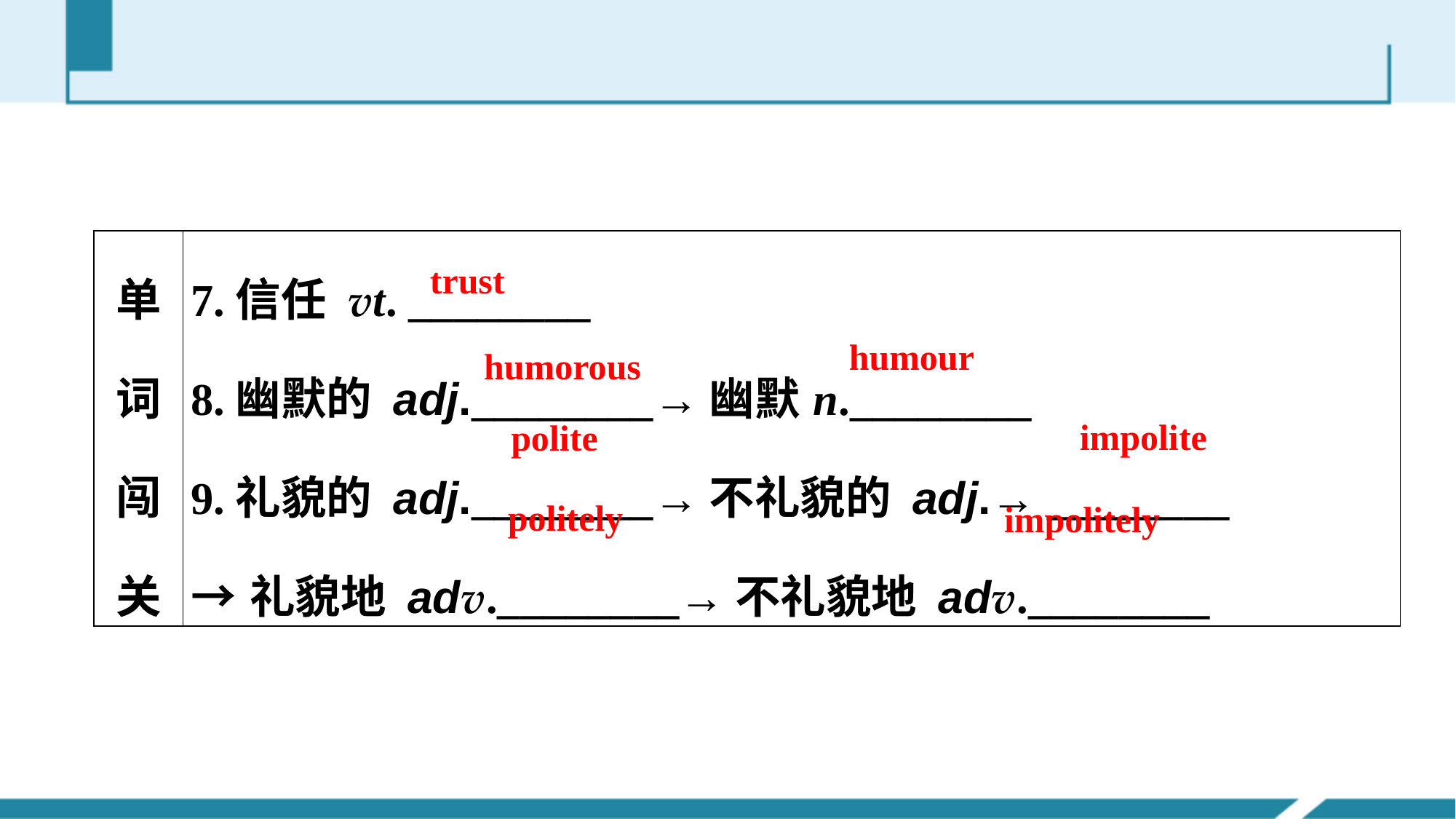

| 单词闯关 | 7.信任 vt. \_\_\_\_\_\_\_\_ 8.幽默的 adj.\_\_\_\_\_\_\_\_→幽默n.\_\_\_\_\_\_\_\_ 9.礼貌的 adj.\_\_\_\_\_\_\_\_→不礼貌的 adj.→ \_\_\_\_\_\_\_\_ →礼貌地 adv.\_\_\_\_\_\_\_\_→不礼貌地 adv.\_\_\_\_\_\_\_\_ |
| --- | --- |
trust
humour
humorous
impolite
polite
politely
 impolitely